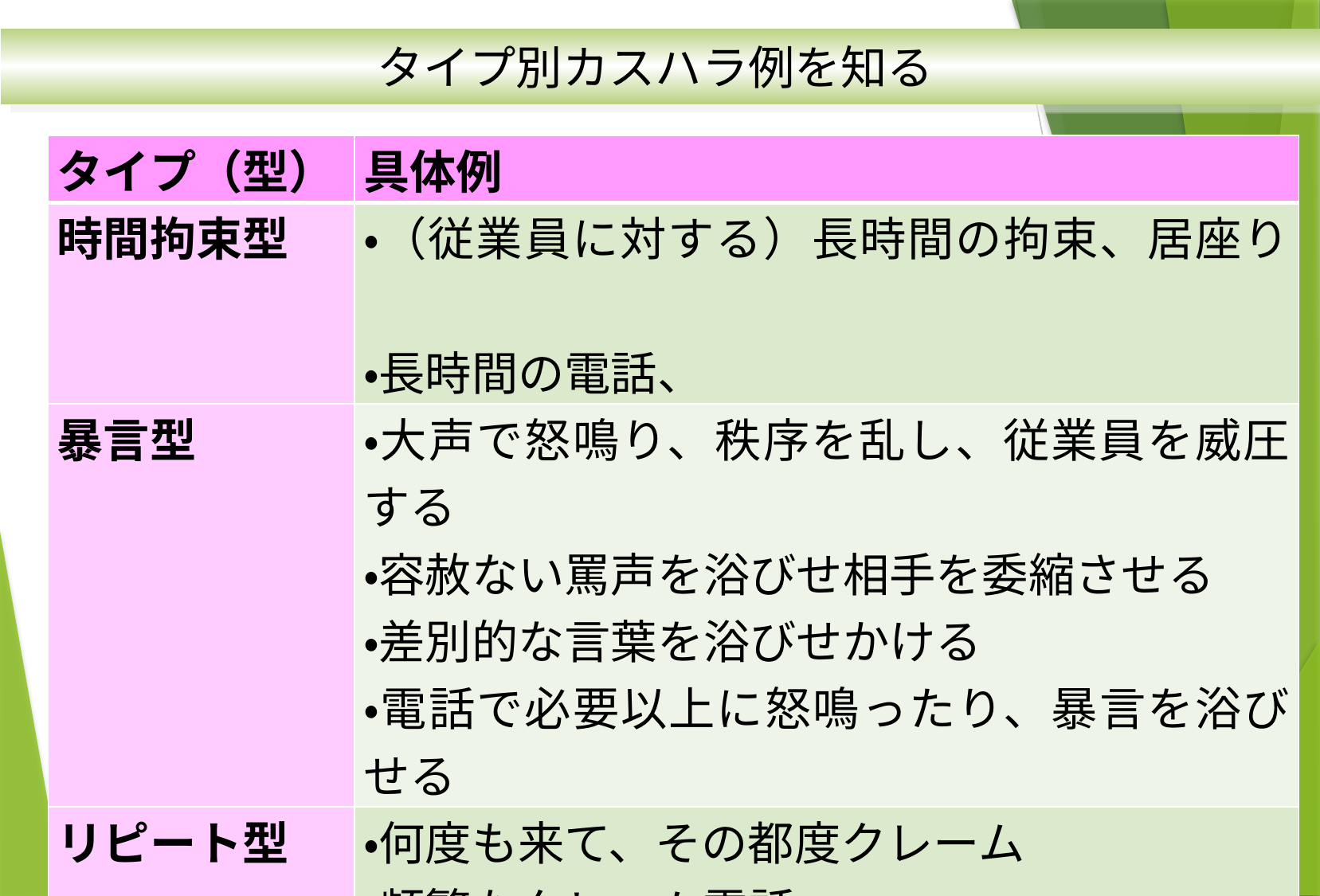

タイプ別カスハラ例を知る
| タイプ（型） | 具体例 |
| --- | --- |
| 時間拘束型 | ・（従業員に対する）長時間の拘束、居座り　 ・長時間の電話、 |
| 暴言型 | ・大声で怒鳴り、秩序を乱し、従業員を威圧する ・容赦ない罵声を浴びせ相手を委縮させる ・差別的な言葉を浴びせかける ・電話で必要以上に怒鳴ったり、暴言を浴びせる |
| リピート型 | ・何度も来て、その都度クレーム ・頻繁なクレーム電話 |
18